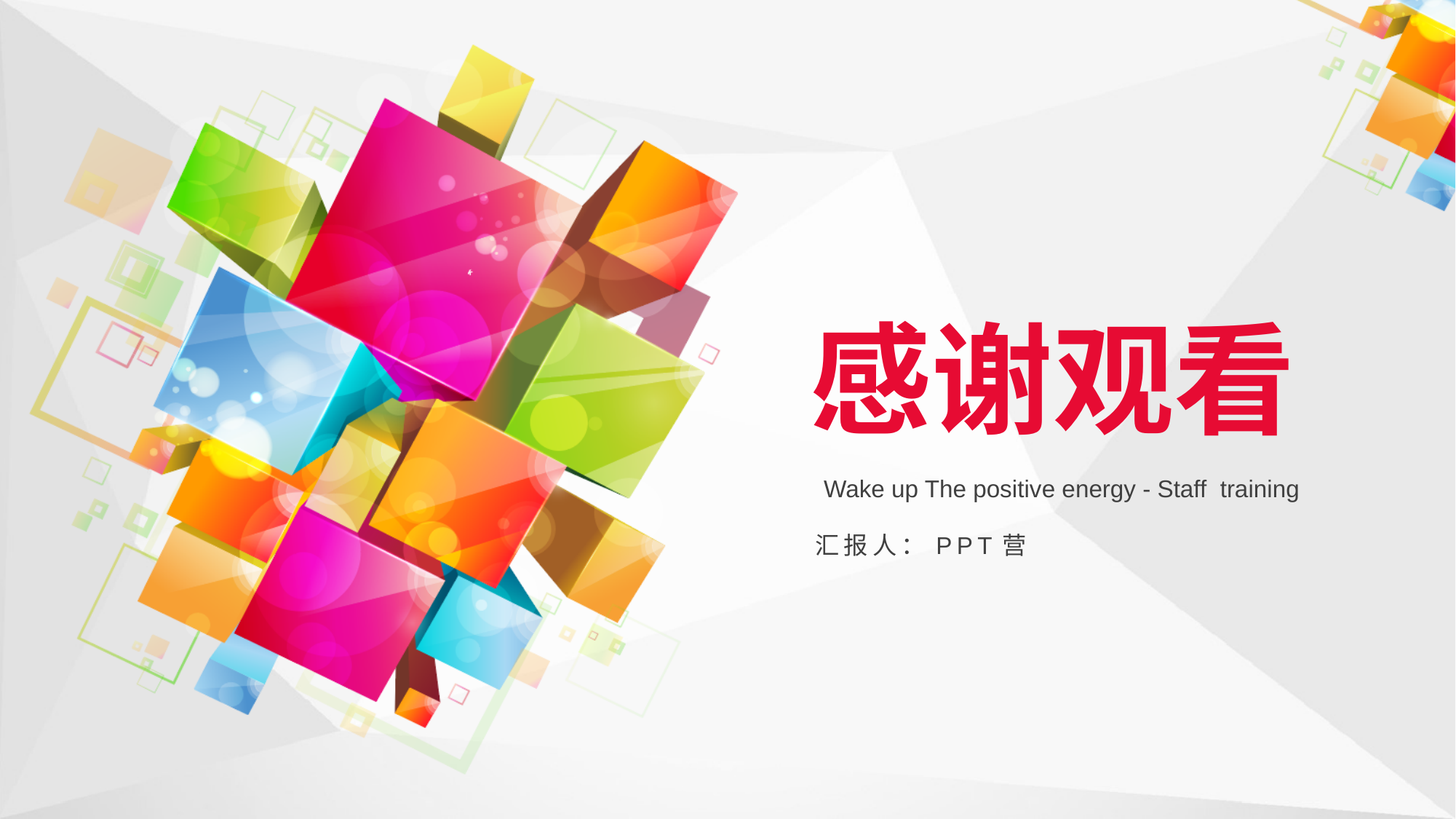

感谢观看
Wake up The positive energy - Staff  training
汇报人：PPT营